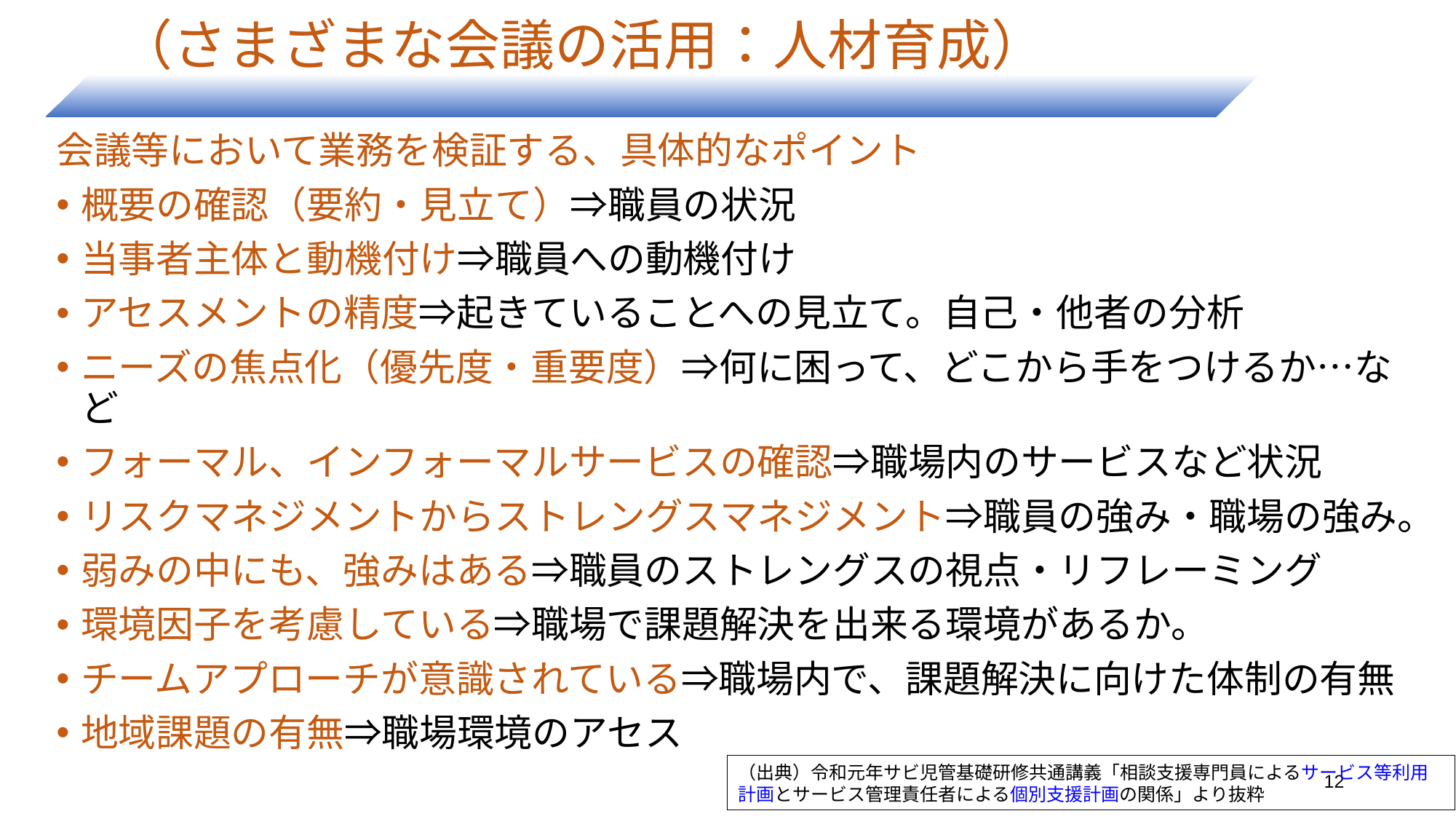

# （さまざまな会議の活用：人材育成）

会議等において業務を検証する、具体的なポイント
概要の確認（要約・見立て）⇒職員の状況
当事者主体と動機付け⇒職員への動機付け
アセスメントの精度⇒起きていることへの見立て。自己・他者の分析
ニーズの焦点化（優先度・重要度）⇒何に困って、どこから手をつけるか…など
フォーマル、インフォーマルサービスの確認⇒職場内のサービスなど状況
リスクマネジメントからストレングスマネジメント⇒職員の強み・職場の強み。
弱みの中にも、強みはある⇒職員のストレングスの視点・リフレーミング
環境因子を考慮している⇒職場で課題解決を出来る環境があるか。
チームアプローチが意識されている⇒職場内で、課題解決に向けた体制の有無
地域課題の有無⇒職場環境のアセス
（出典）令和元年サビ児管基礎研修共通講義「相談支援専門員によるサービス等利用計画とサービス管理責任者による個別支援計画の関係」より抜粋
12